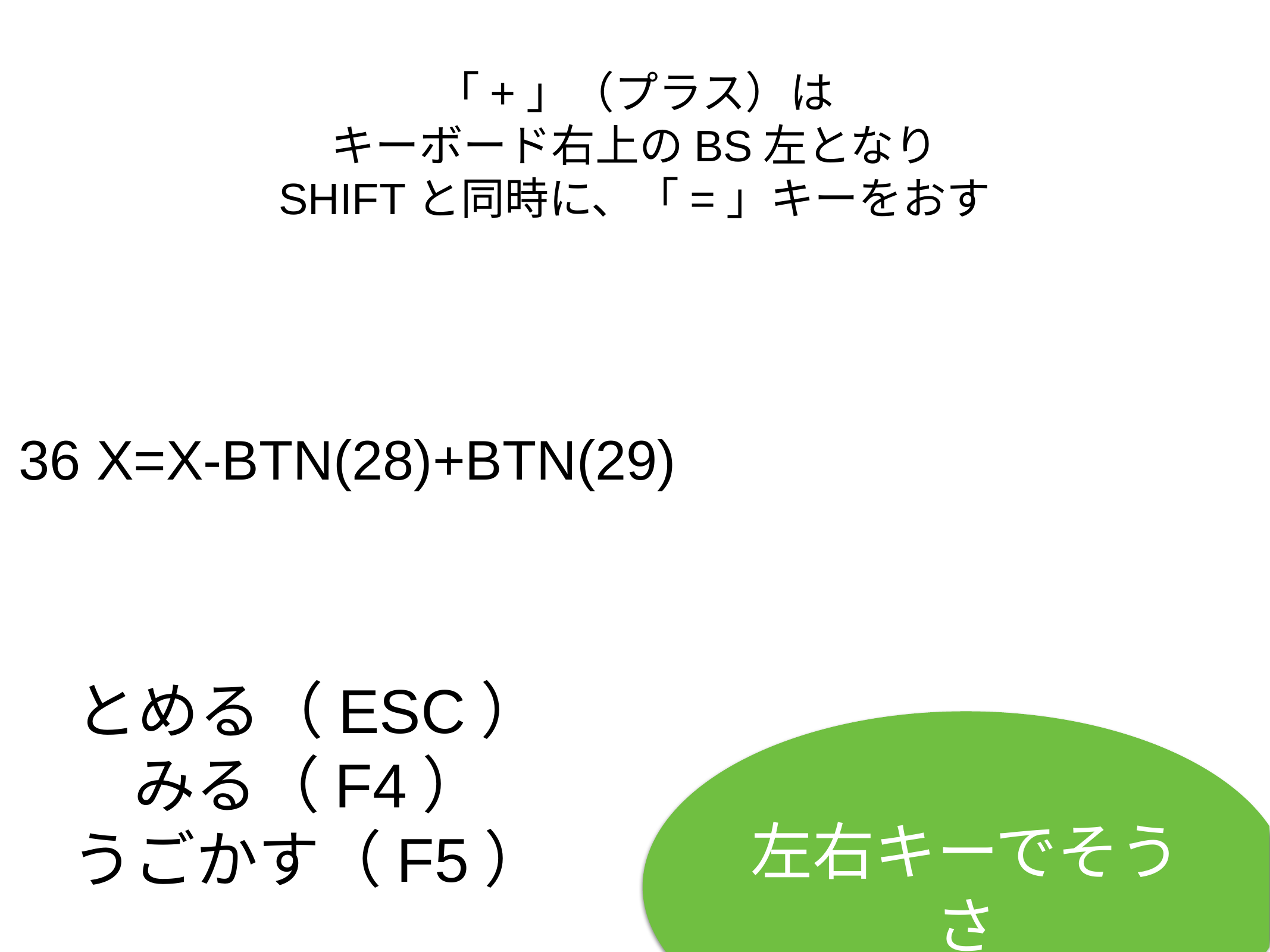

「+」（プラス）は
キーボード右上のBS左となり
SHIFTと同時に、「=」キーをおす
36 X=X-BTN(28)+BTN(29)
# とめる（ESC）
みる（F4）
うごかす（F5）
左右キーでそうさ